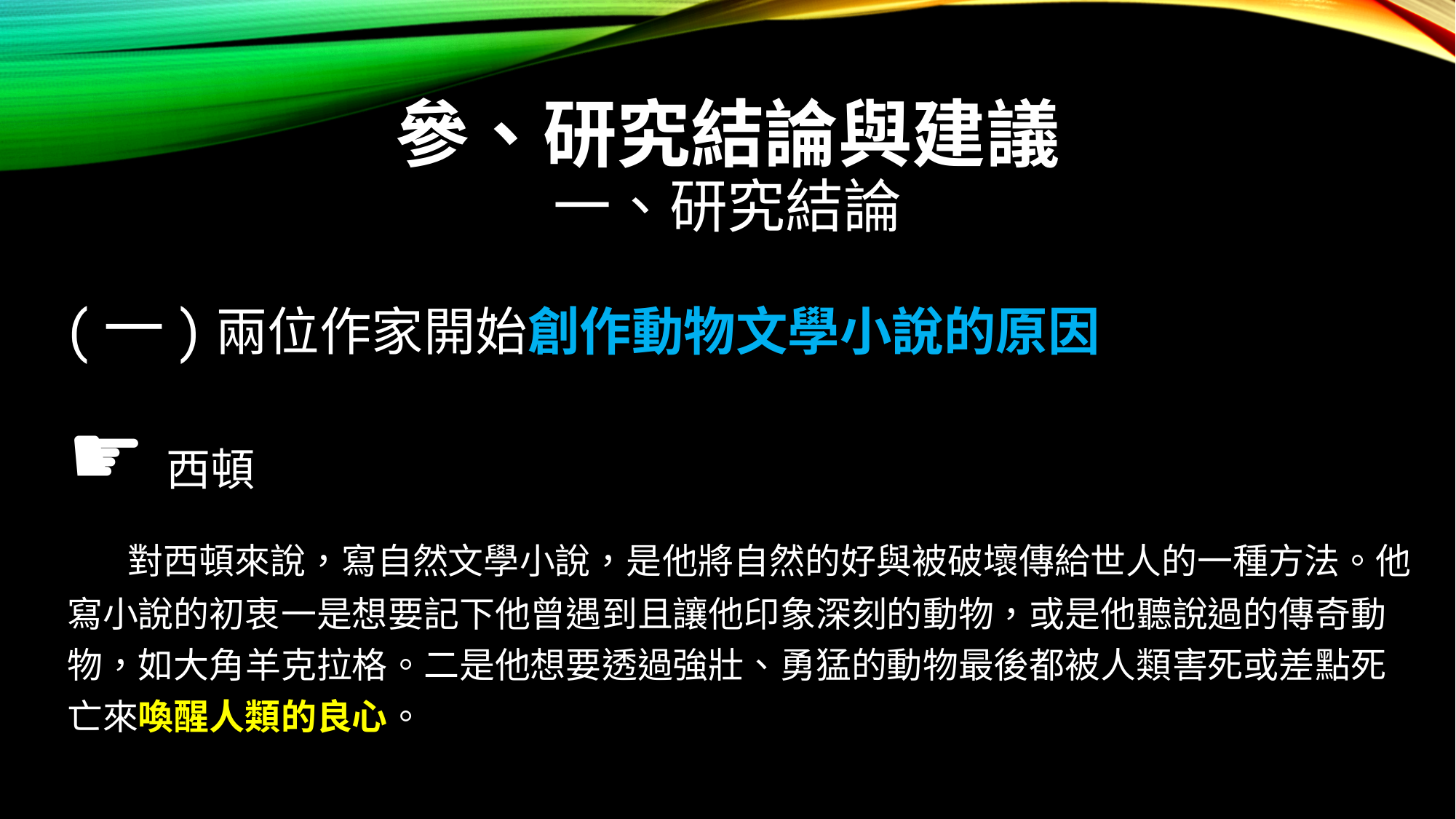

# 參、研究結論與建議 一、研究結論

(一)兩位作家開始創作動物文學小說的原因
☛西頓
     對西頓來說，寫自然文學小說，是他將自然的好與被破壞傳給世人的一種方法。他寫小說的初衷一是想要記下他曾遇到且讓他印象深刻的動物，或是他聽說過的傳奇動物，如大角羊克拉格。二是他想要透過強壯、勇猛的動物最後都被人類害死或差點死亡來喚醒人類的良心。